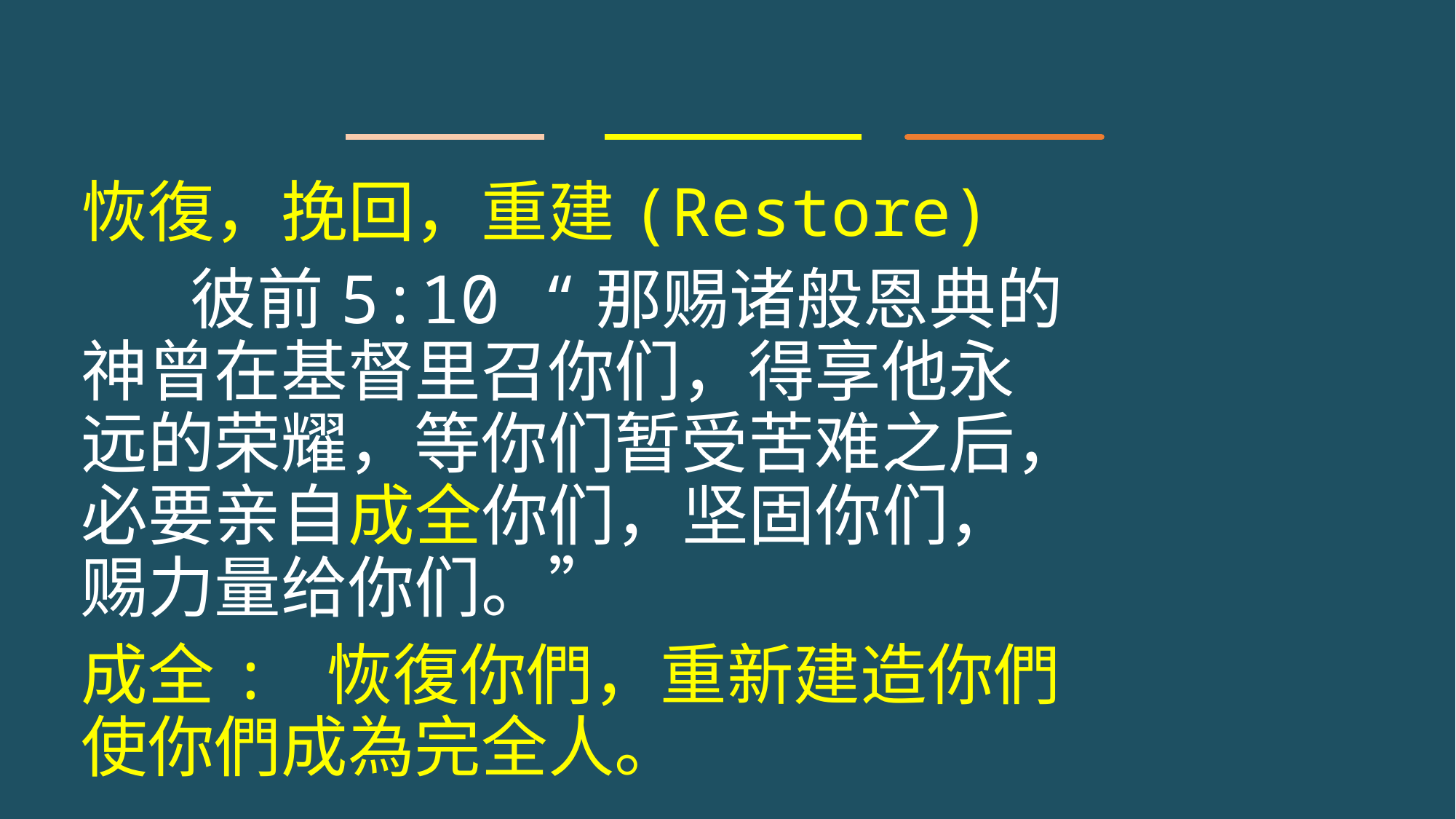

恢復，挽回，重建(Restore)
	彼前5:10 “那赐诸般恩典的神曾在基督里召你们，得享他永远的荣耀，等你们暂受苦难之后，必要亲自成全你们，坚固你们，赐力量给你们。”
成全: 恢復你們，重新建造你們使你們成為完全人。